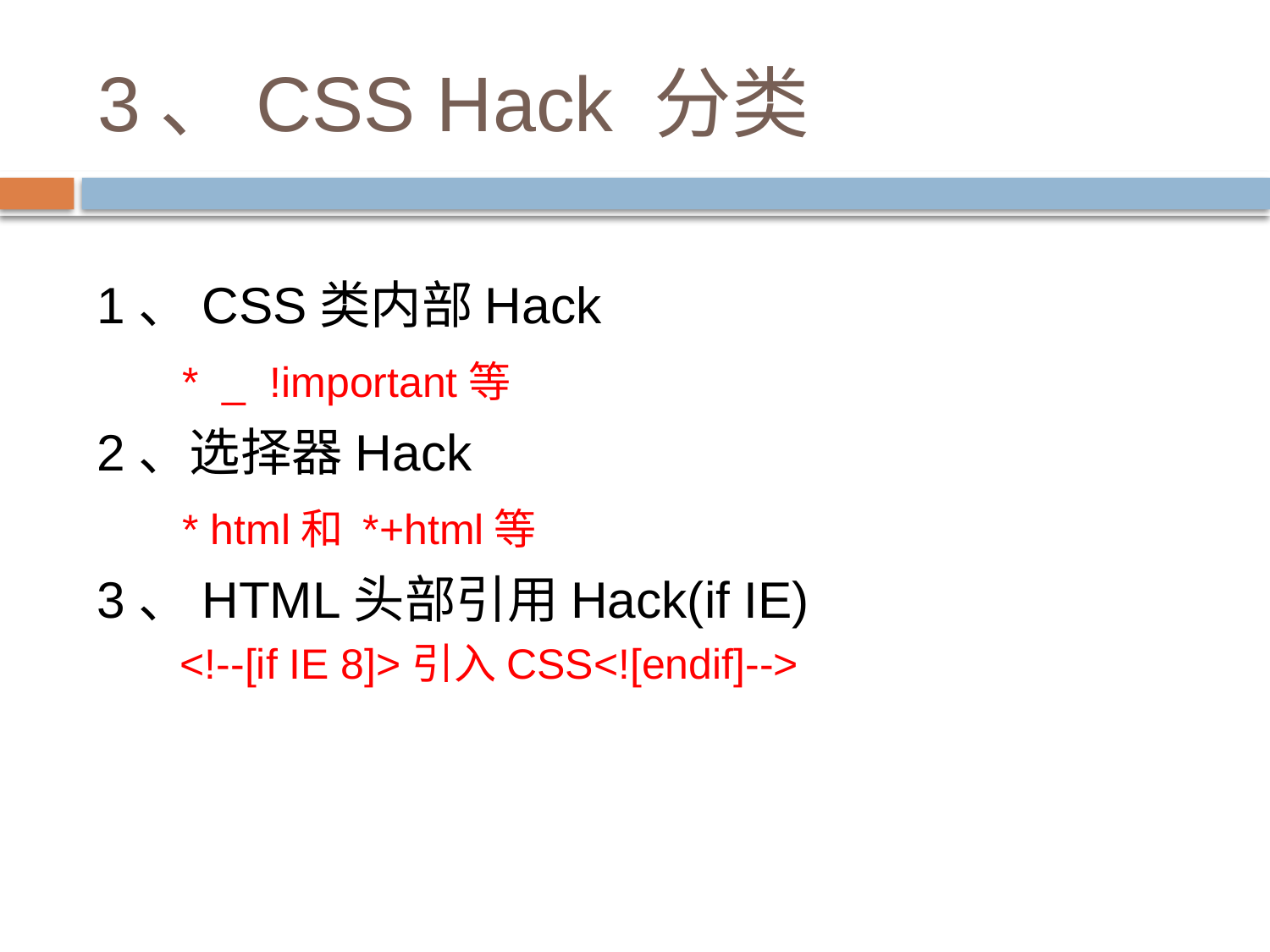

# 3、CSS Hack 分类
1、CSS类内部Hack
      *  _  !important等
2、选择器Hack
      * html和 *+html等
3、HTML头部引用Hack(if IE)
<!--[if IE 8]>引入CSS<![endif]-->